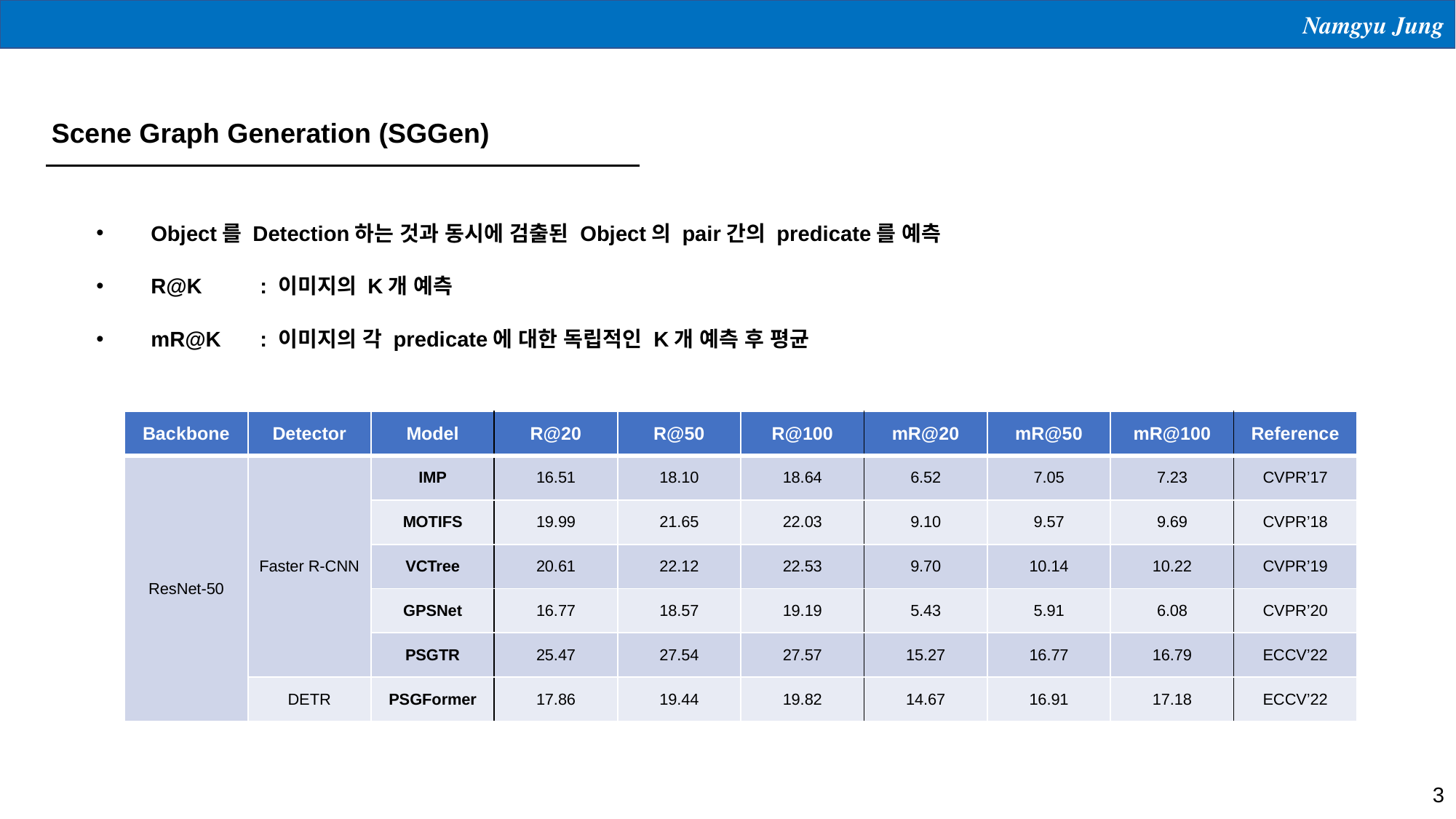

# Scene Graph Generation (SGGen)
Object를 Detection하는 것과 동시에 검출된 Object의 pair간의 predicate를 예측
R@K 	: 이미지의 K개 예측
mR@K	: 이미지의 각 predicate에 대한 독립적인 K개 예측 후 평균
| Backbone | Detector | Model | R@20 | R@50 | R@100 | mR@20 | mR@50 | mR@100 | Reference |
| --- | --- | --- | --- | --- | --- | --- | --- | --- | --- |
| ResNet-50 | Faster R-CNN | IMP | 16.51 | 18.10 | 18.64 | 6.52 | 7.05 | 7.23 | CVPR’17 |
|  |  | MOTIFS | 19.99 | 21.65 | 22.03 | 9.10 | 9.57 | 9.69 | CVPR’18 |
|  |  | VCTree | 20.61 | 22.12 | 22.53 | 9.70 | 10.14 | 10.22 | CVPR’19 |
|  |  | GPSNet | 16.77 | 18.57 | 19.19 | 5.43 | 5.91 | 6.08 | CVPR’20 |
|  |  | PSGTR | 25.47 | 27.54 | 27.57 | 15.27 | 16.77 | 16.79 | ECCV’22 |
|  | DETR | PSGFormer | 17.86 | 19.44 | 19.82 | 14.67 | 16.91 | 17.18 | ECCV’22 |
3